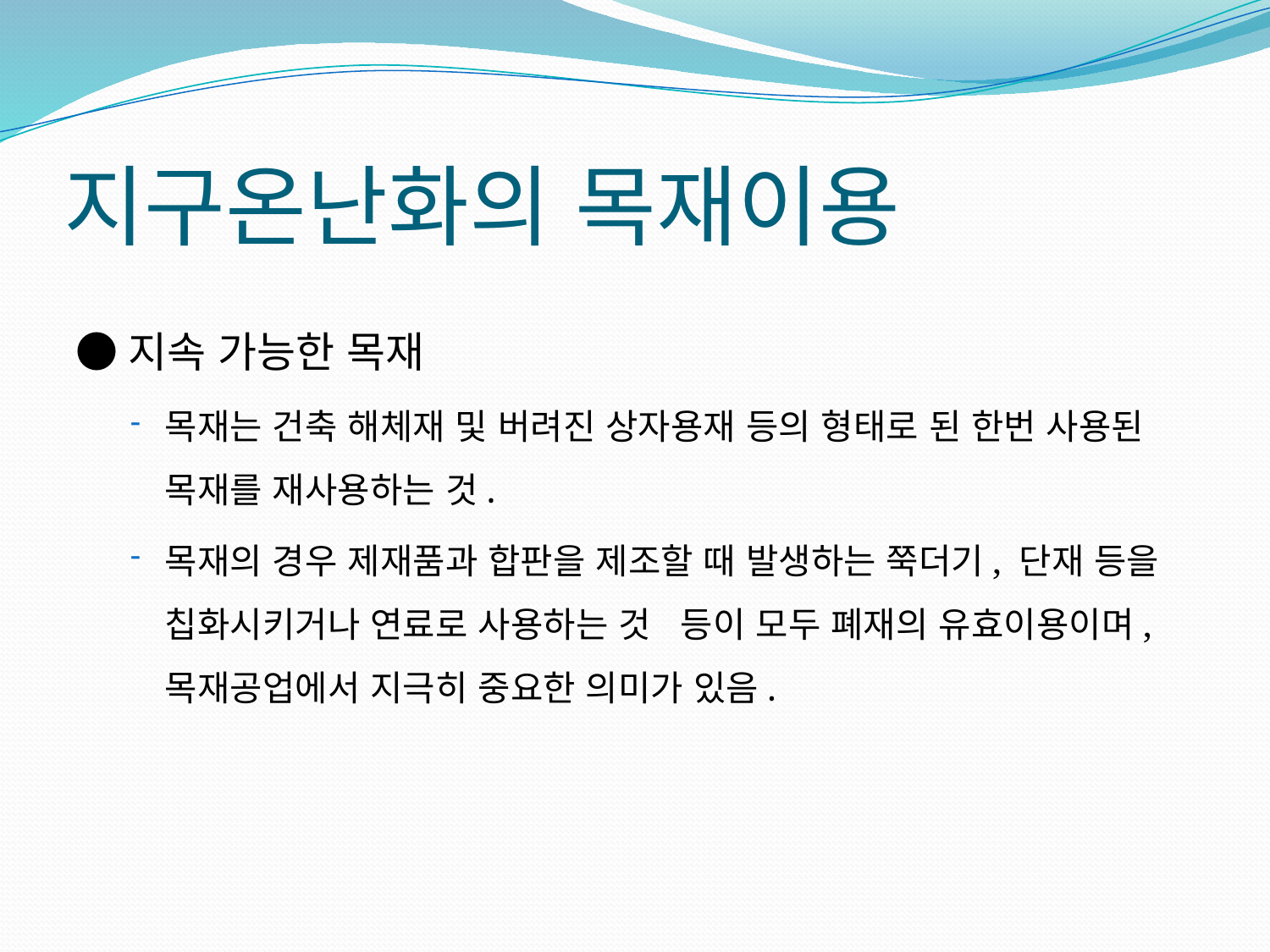

# 지구온난화의 목재이용
●지속 가능한 목재
목재는 건축 해체재 및 버려진 상자용재 등의 형태로 된 한번 사용된 목재를 재사용하는 것.
목재의 경우 제재품과 합판을 제조할 때 발생하는 쭉더기, 단재 등을 칩화시키거나 연료로 사용하는 것   등이 모두 폐재의 유효이용이며, 목재공업에서 지극히 중요한 의미가 있음.